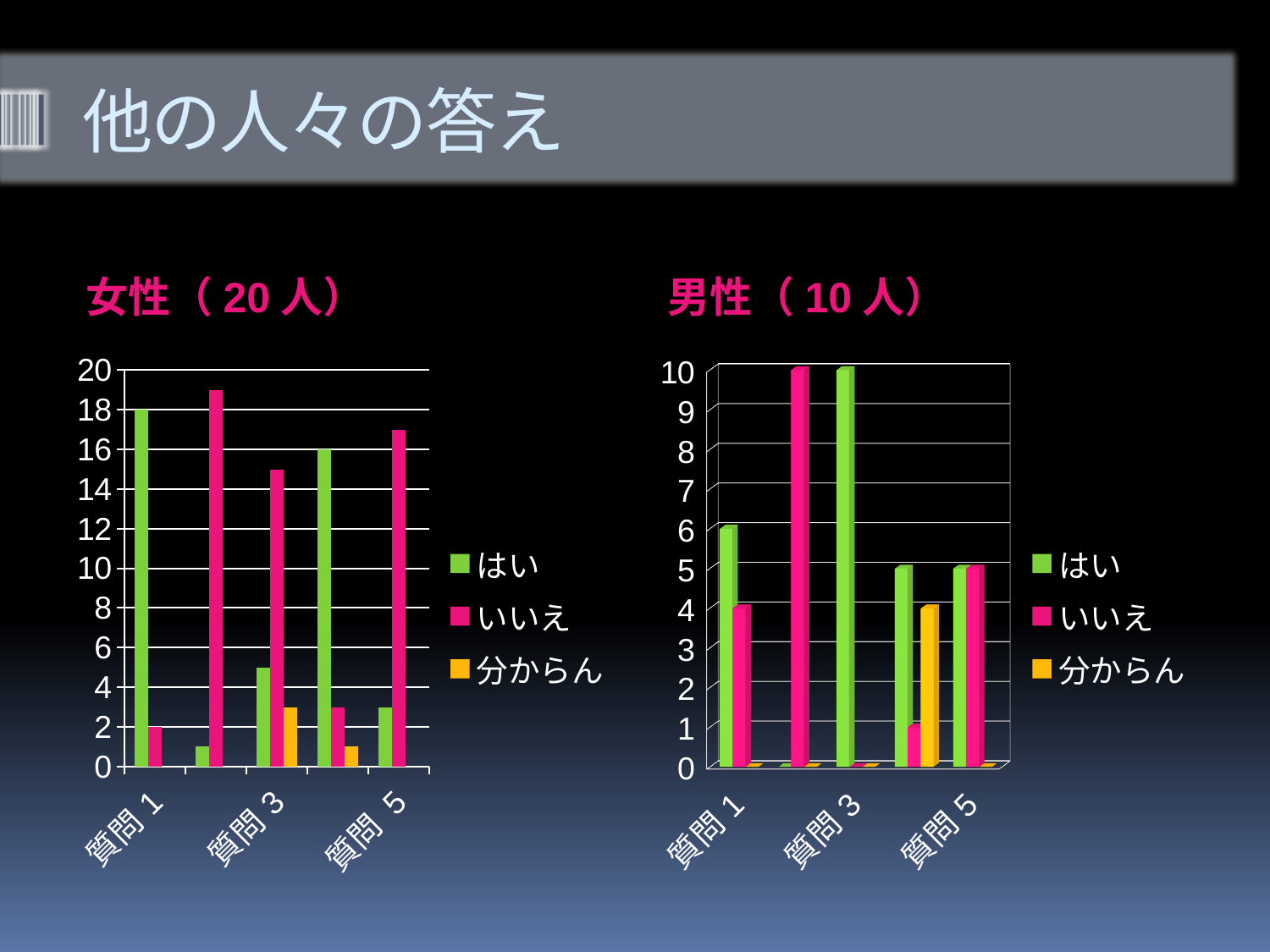

# 他の人々の答え
女性（20人）
男性（10人）

### Chart

| Category | はい | いいえ | 分からん |
|---|---|---|---|
| 質問1 | 18.0 | 2.0 | 0.0 |
| 質問2 | 1.0 | 19.0 | 0.0 |
| 質問3 | 5.0 | 15.0 | 3.0 |
| 質問4 | 16.0 | 3.0 | 1.0 |
| 質問 5 | 3.0 | 17.0 | 0.0 |

[unsupported chart]